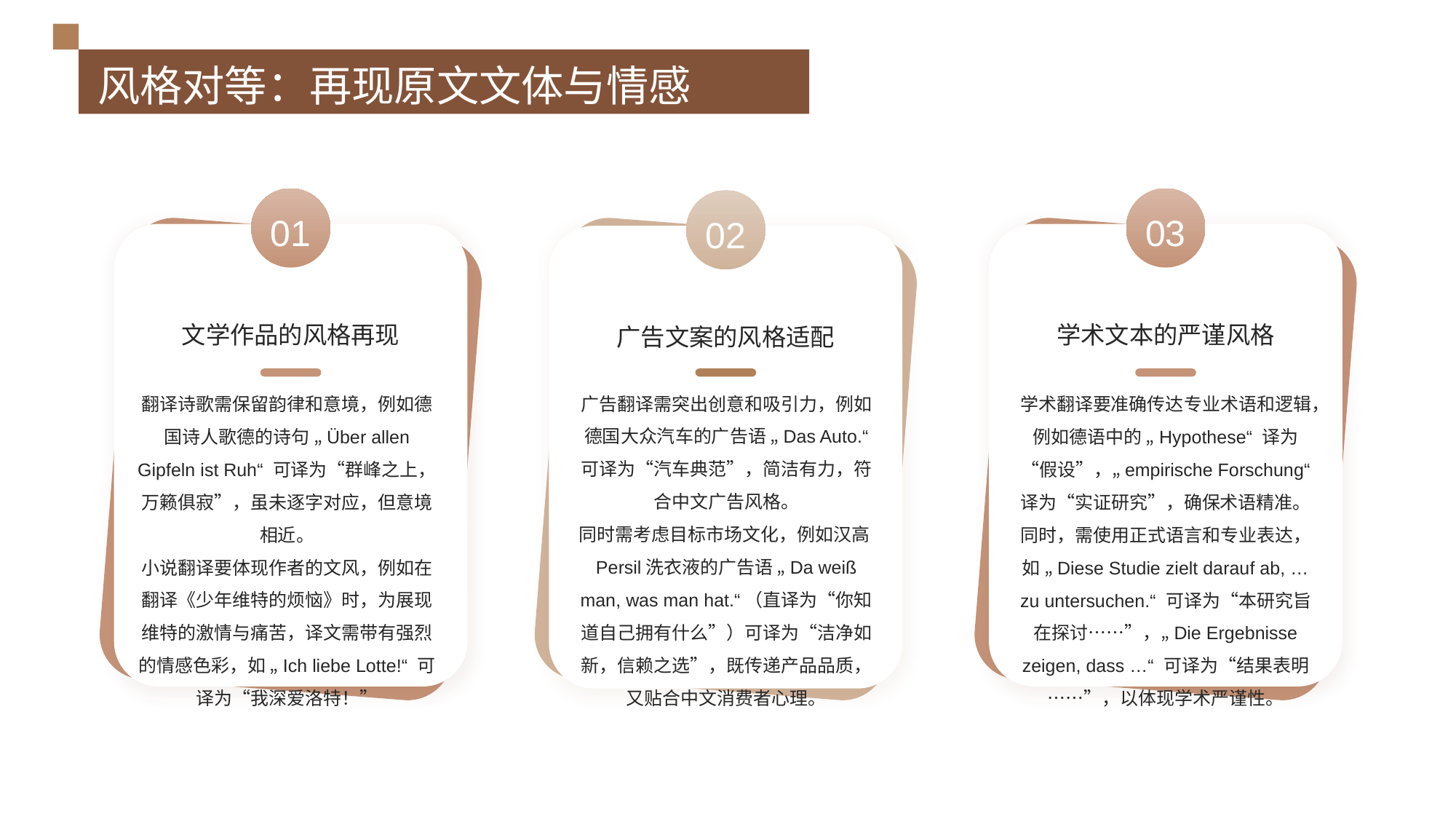

风格对等：再现原文文体与情感

01
03
02

文学作品的风格再现
学术文本的严谨风格
广告文案的风格适配

广告翻译需突出创意和吸引力，例如德国大众汽车的广告语 „Das Auto.“ 可译为“汽车典范”，简洁有力，符合中文广告风格。
同时需考虑目标市场文化，例如汉高Persil洗衣液的广告语 „Da weiß man, was man hat.“（直译为“你知道自己拥有什么”）可译为“洁净如新，信赖之选”，既传递产品品质，又贴合中文消费者心理。

4o

翻译诗歌需保留韵律和意境，例如德国诗人歌德的诗句 „Über allen Gipfeln ist Ruh“ 可译为“群峰之上，万籁俱寂”，虽未逐字对应，但意境相近。
小说翻译要体现作者的文风，例如在翻译《少年维特的烦恼》时，为展现维特的激情与痛苦，译文需带有强烈的情感色彩，如 „Ich liebe Lotte!“ 可译为“我深爱洛特！”

学术翻译要准确传达专业术语和逻辑，例如德语中的 „Hypothese“ 译为“假设”，„empirische Forschung“ 译为“实证研究”，确保术语精准。
同时，需使用正式语言和专业表达，如 „Diese Studie zielt darauf ab, … zu untersuchen.“ 可译为“本研究旨在探讨……”，„Die Ergebnisse zeigen, dass …“ 可译为“结果表明……”，以体现学术严谨性。